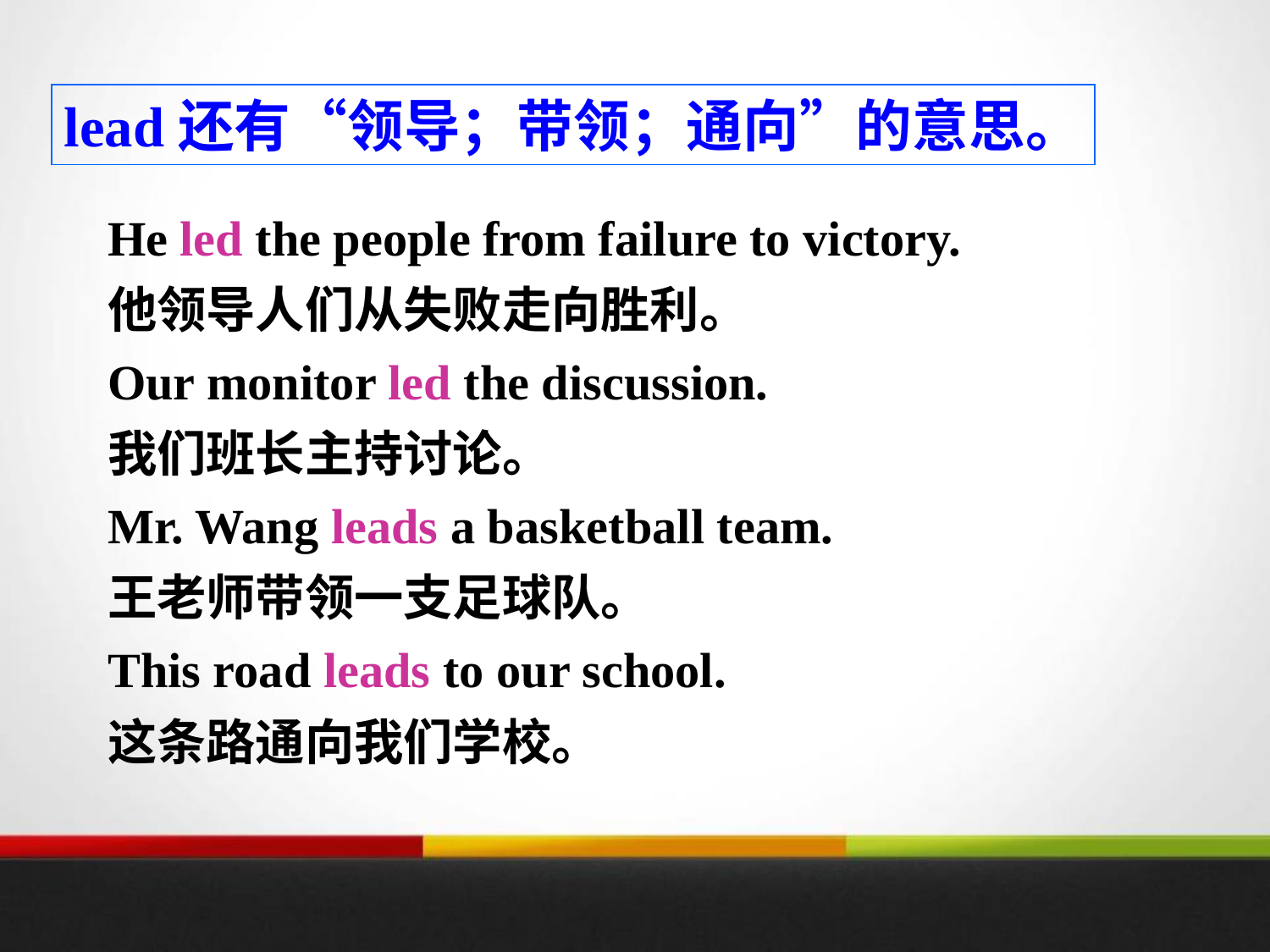

lead还有“领导；带领；通向”的意思。
He led the people from failure to victory.
他领导人们从失败走向胜利。
Our monitor led the discussion.
我们班长主持讨论。
Mr. Wang leads a basketball team.
王老师带领一支足球队。
This road leads to our school.
这条路通向我们学校。